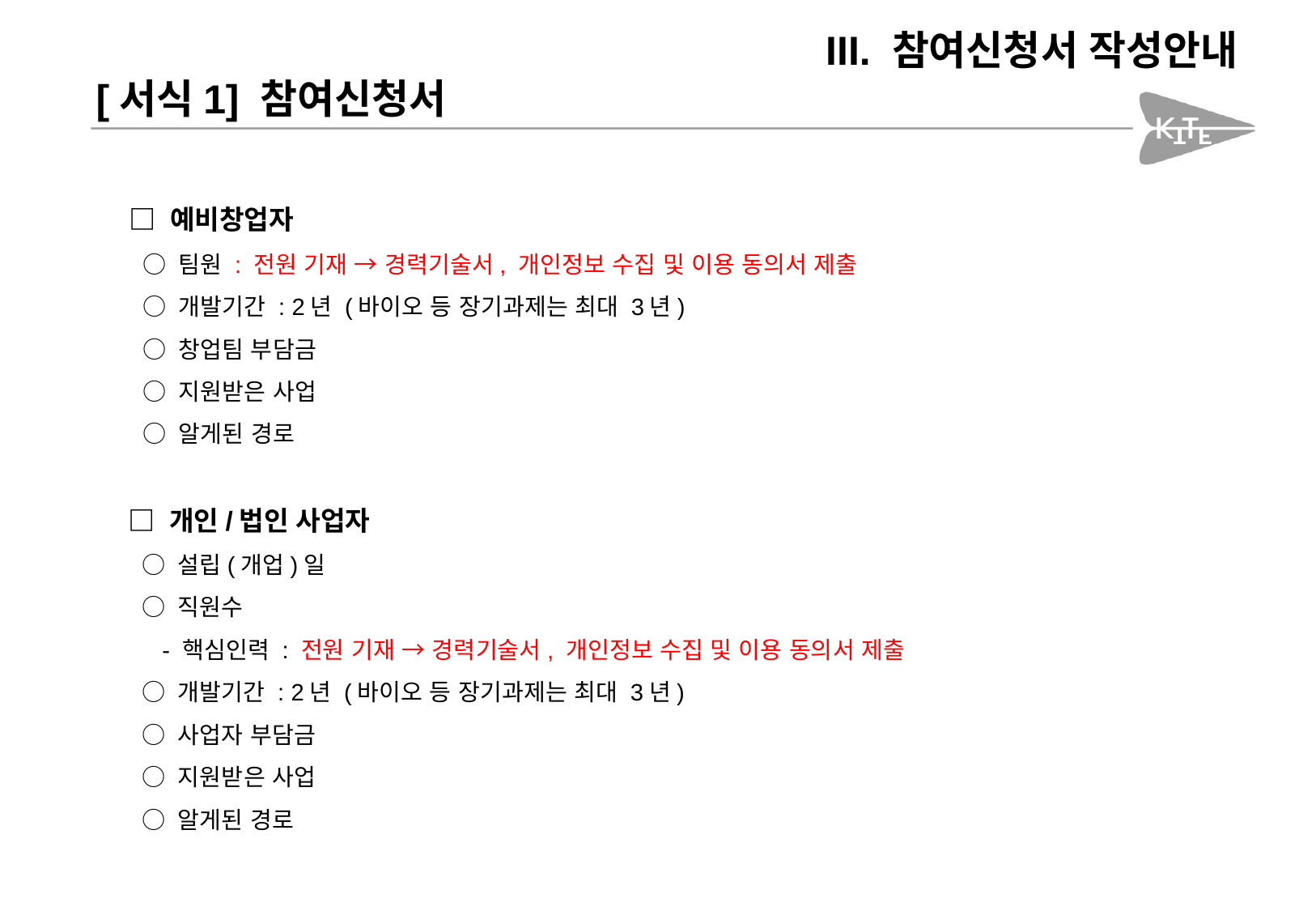

III. 참여신청서 작성안내
[서식1] 참여신청서
□ 예비창업자
  ○ 팀원 : 전원 기재 → 경력기술서, 개인정보 수집 및 이용 동의서 제출
  ○ 개발기간 : 2년 (바이오 등 장기과제는 최대 3년)
  ○ 창업팀 부담금
  ○ 지원받은 사업
  ○ 알게된 경로
□ 개인/법인 사업자
  ○ 설립(개업)일
  ○ 직원수
     - 핵심인력 : 전원 기재 → 경력기술서, 개인정보 수집 및 이용 동의서 제출
  ○ 개발기간 : 2년 (바이오 등 장기과제는 최대 3년)
  ○ 사업자 부담금
  ○ 지원받은 사업
  ○ 알게된 경로